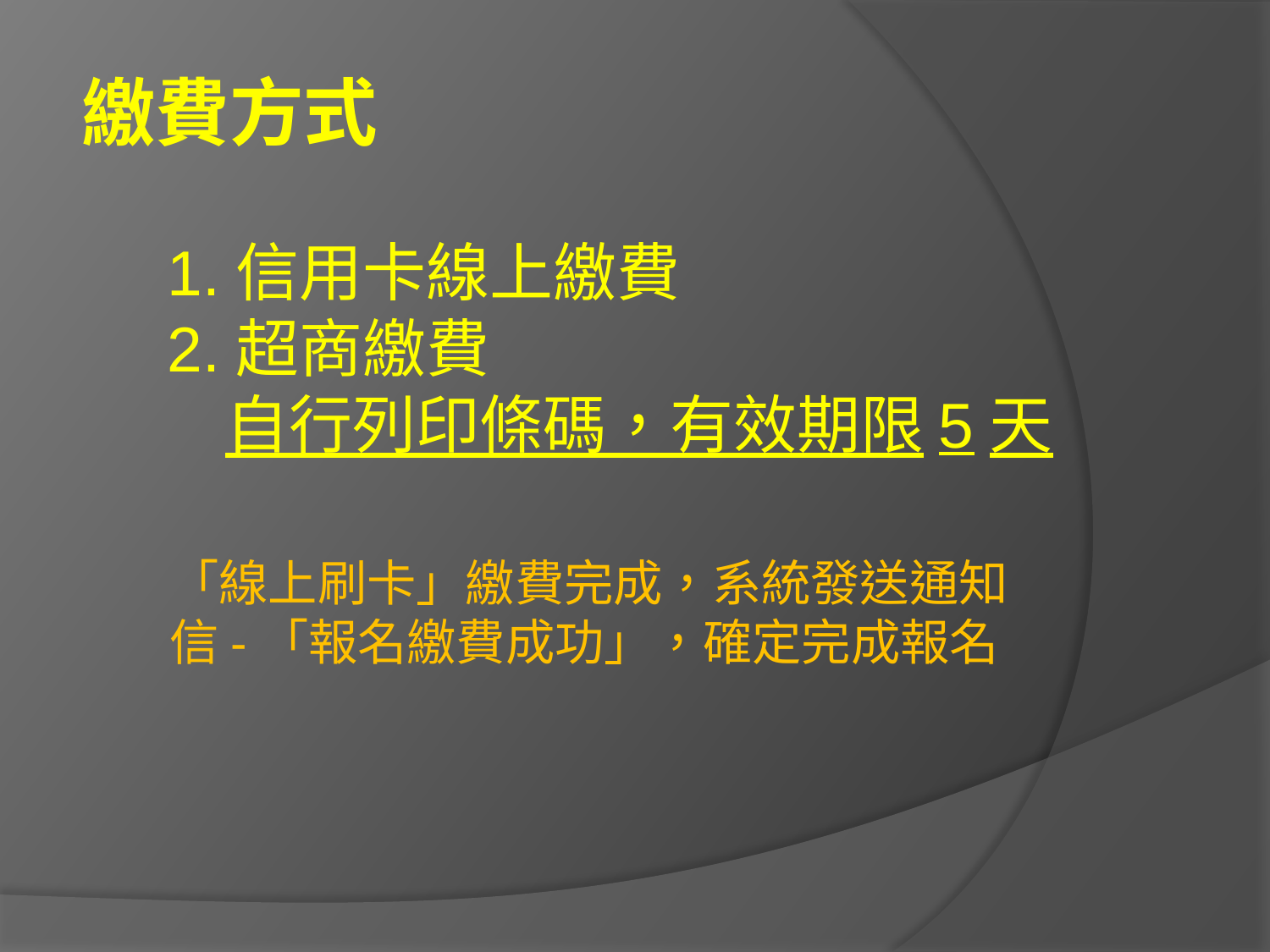

# 繳費方式
1.信用卡線上繳費
2.超商繳費
   自行列印條碼，有效期限5天
「線上刷卡」繳費完成，系統發送通知信-「報名繳費成功」，確定完成報名